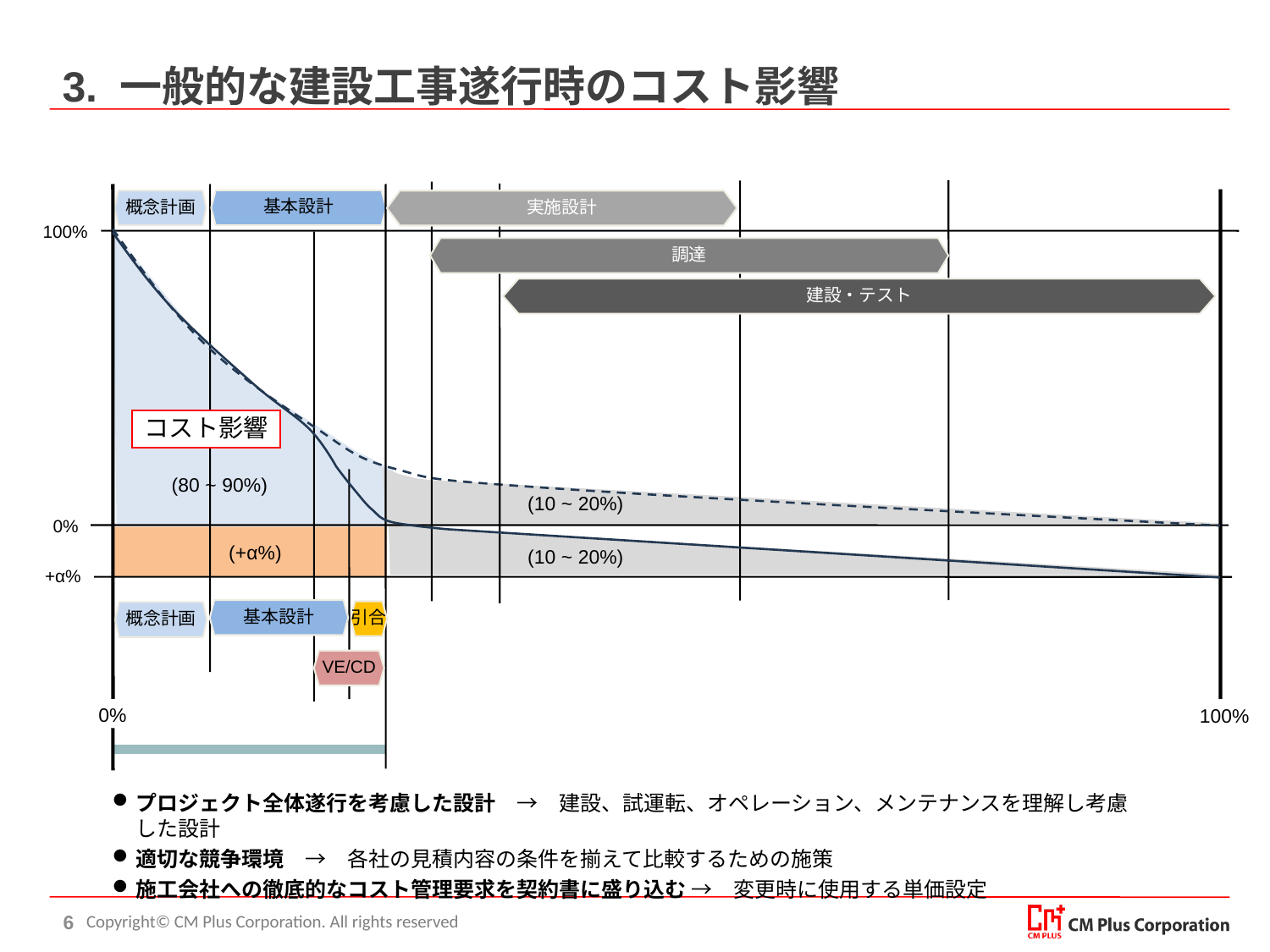

# 3. 一般的な建設工事遂行時のコスト影響

基本設計
概念計画
実施設計
100%

調達
建設・テスト
コスト影響

(80 ~ 90%)
(10 ~ 20%)
0%

(+α%)
(10 ~ 20%)
+α%

基本設計
引合
概念計画
VE/CD
0%
100%

プロジェクト全体遂行を考慮した設計　→　建設、試運転、オペレーション、メンテナンスを理解し考慮した設計
適切な競争環境　→　各社の見積内容の条件を揃えて比較するための施策
施工会社への徹底的なコスト管理要求を契約書に盛り込む →　変更時に使用する単価設定
6